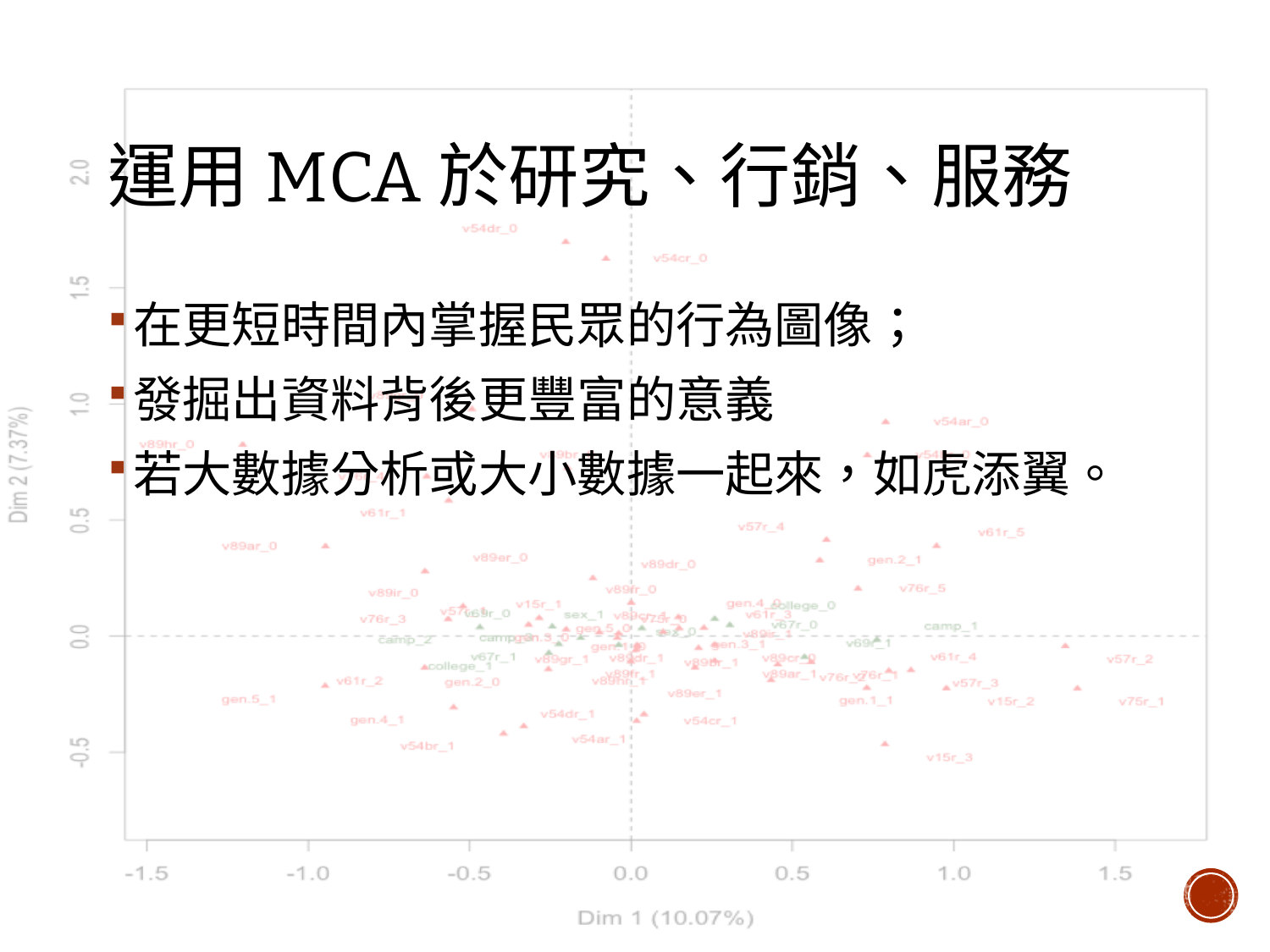

# 運用MCA於研究、行銷、服務
在更短時間內掌握民眾的行為圖像；
發掘出資料背後更豐富的意義
若大數據分析或大小數據一起來，如虎添翼。